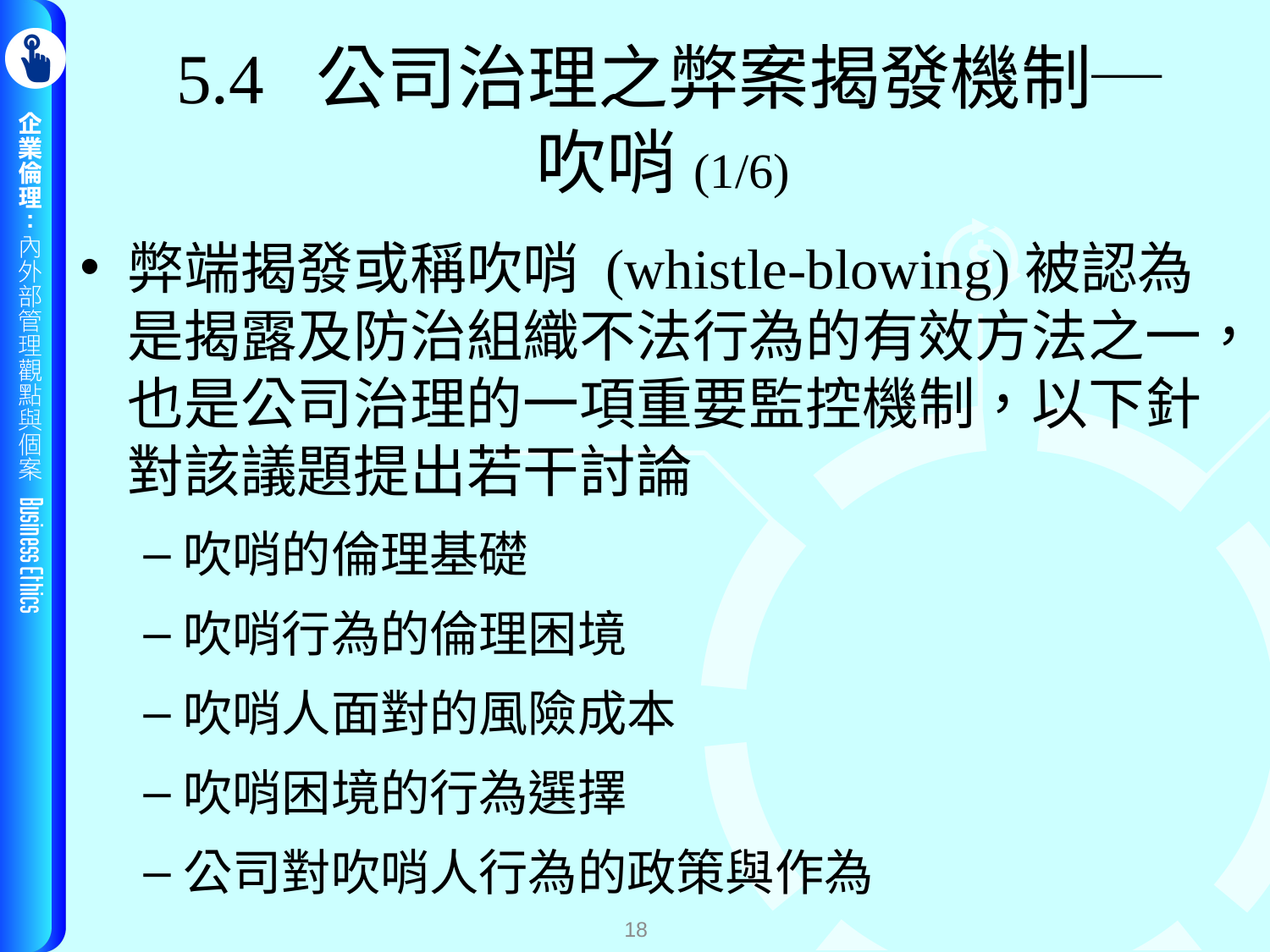

# 5.4  公司治理之弊案揭發機制─ 吹哨(1/6)
弊端揭發或稱吹哨 (whistle-blowing)被認為是揭露及防治組織不法行為的有效方法之一，也是公司治理的一項重要監控機制，以下針對該議題提出若干討論
吹哨的倫理基礎
吹哨行為的倫理困境
吹哨人面對的風險成本
吹哨困境的行為選擇
公司對吹哨人行為的政策與作為
18